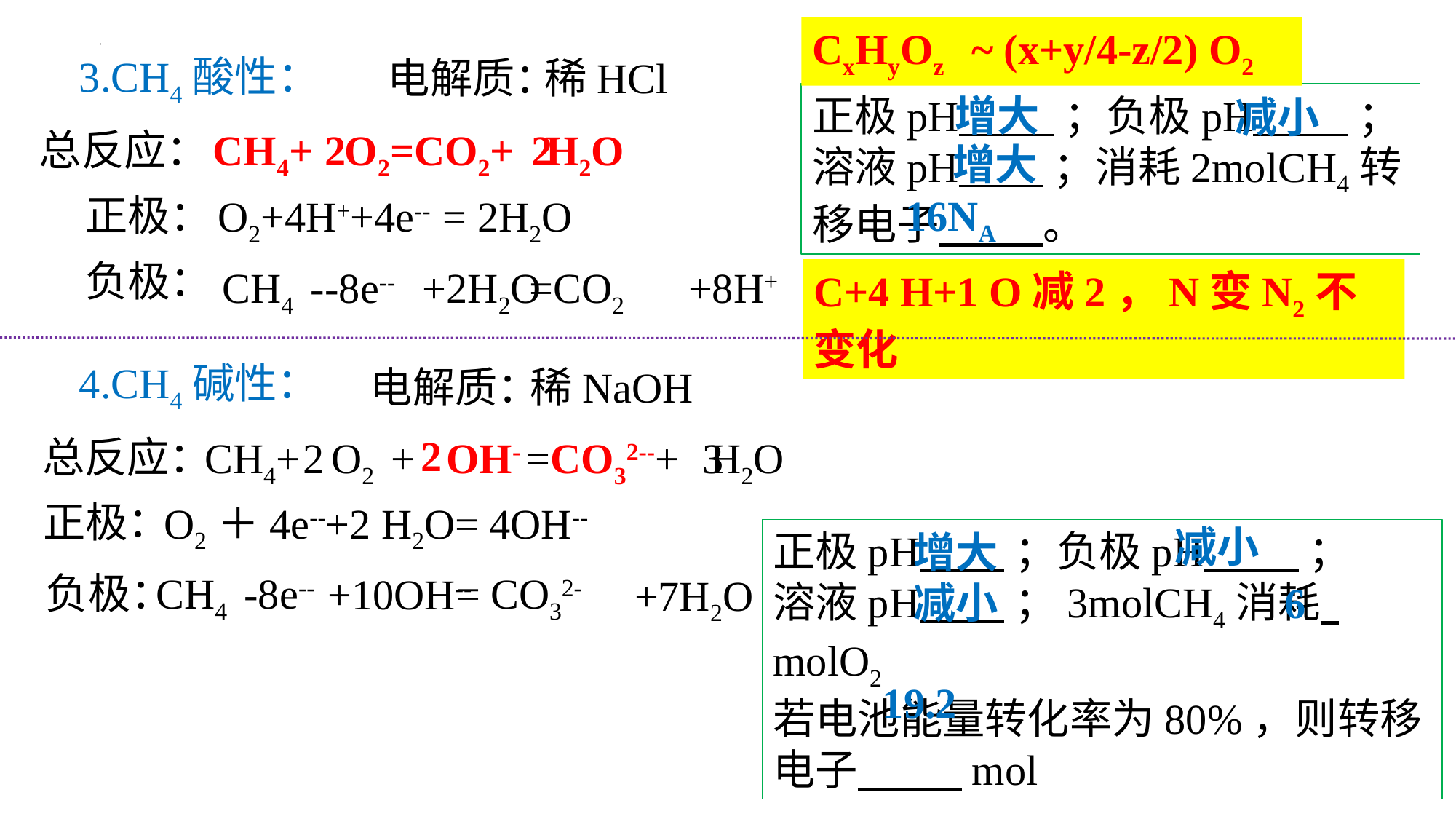

CxHyOz   ~ (x+y/4-z/2) O2
3.CH4酸性：
电解质：
稀HCl
正极pH         ；负极pH         ；
溶液pH        ；消耗2molCH4转移电子           。
增大
减小
总反应：
CH4+   O2=CO2+   H2O
2
2
增大
正极：
16NA
O2+4H++4e--  = 2H2O
负极：
CH4                                    =CO2
+8H+
--8e--
+2H2O
C+4 H+1 O减2，N变N2不变化
4.CH4碱性：
电解质：
稀NaOH
2
总反应：
CH4+   O2  +   OH- =CO32--+   H2O
2
3
正极：
O2＋4e--+2 H2O= 4OH--
减小
正极pH        ；负极pH         ；
溶液pH        ；3molCH4消耗   molO2
若电池能量转化率为80%，则转移电子           mol
增大
CH4                                     = CO32-
-8e--
负极：
+10OH--
+7H2O
6
减小
19.2